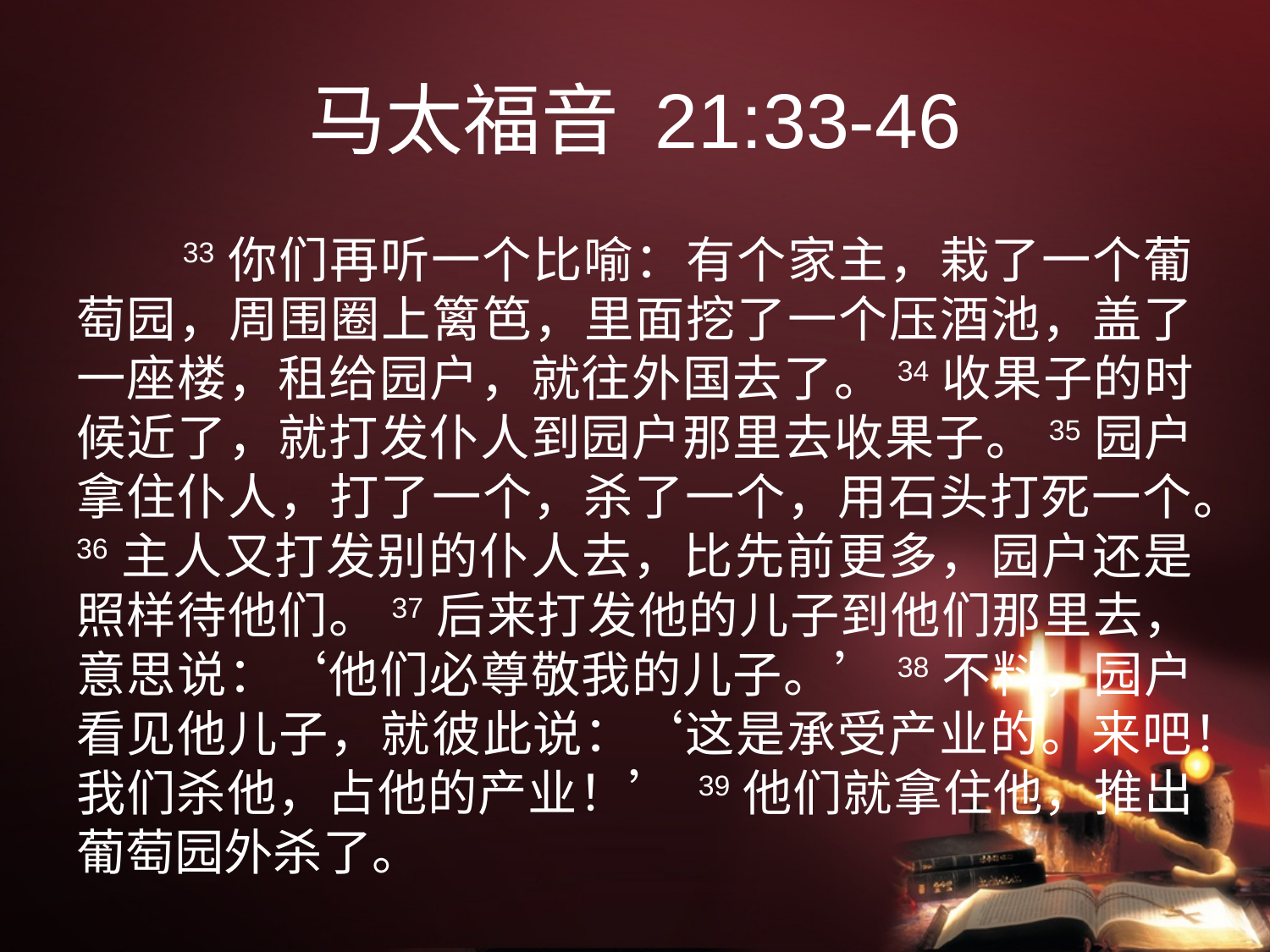

# 马太福音 21:33-46
           33你们再听一个比喻：有个家主，栽了一个葡萄园，周围圈上篱笆，里面挖了一个压酒池，盖了一座楼，租给园户，就往外国去了。34收果子的时候近了，就打发仆人到园户那里去收果子。35园户拿住仆人，打了一个，杀了一个，用石头打死一个。36主人又打发别的仆人去，比先前更多，园户还是照样待他们。37后来打发他的儿子到他们那里去，意思说：‘他们必尊敬我的儿子。’38不料，园户看见他儿子，就彼此说：‘这是承受产业的。来吧！我们杀他，占他的产业！’ 39他们就拿住他，推出葡萄园外杀了。